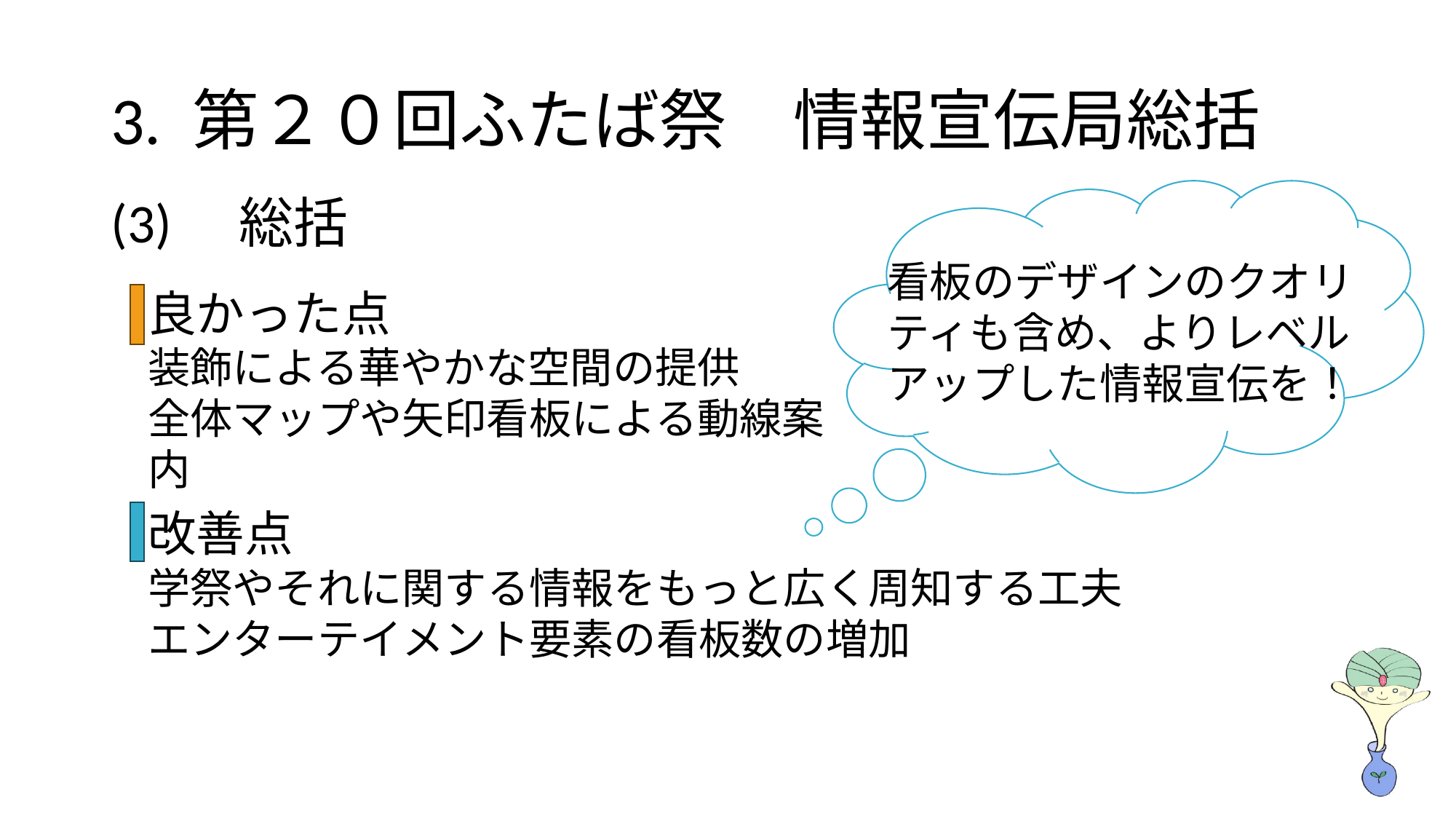

# 3. 第２０回ふたば祭　情報宣伝局総括

(3)　総括

看板のデザインのクオリティも含め、よりレベルアップした情報宣伝を！
良かった点
装飾による華やかな空間の提供
全体マップや矢印看板による動線案内

改善点
学祭やそれに関する情報をもっと広く周知する工夫
エンターテイメント要素の看板数の増加